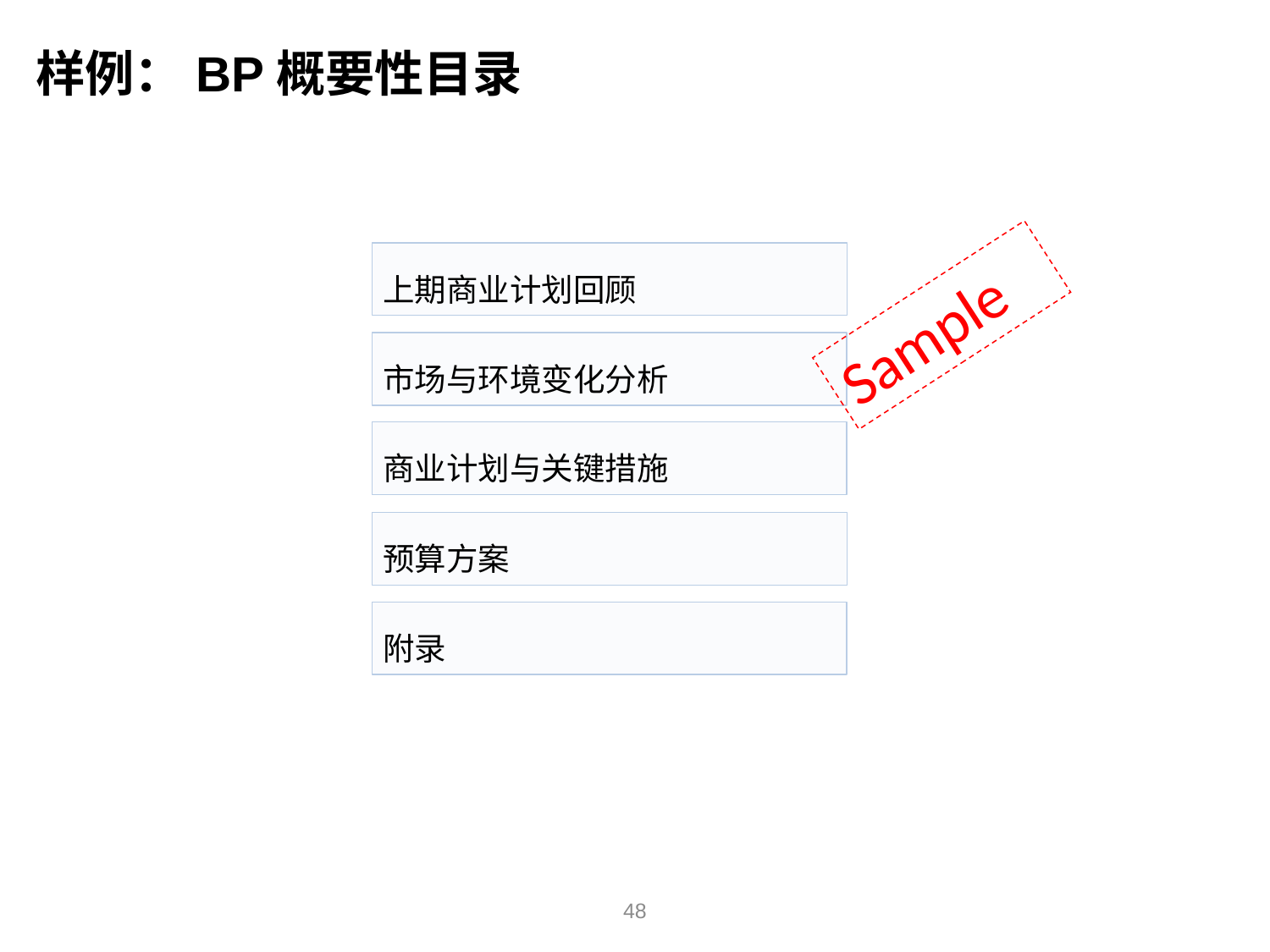

样例：BP概要性目录
上期商业计划回顾
Sample
市场与环境变化分析
商业计划与关键措施
预算方案
附录
48